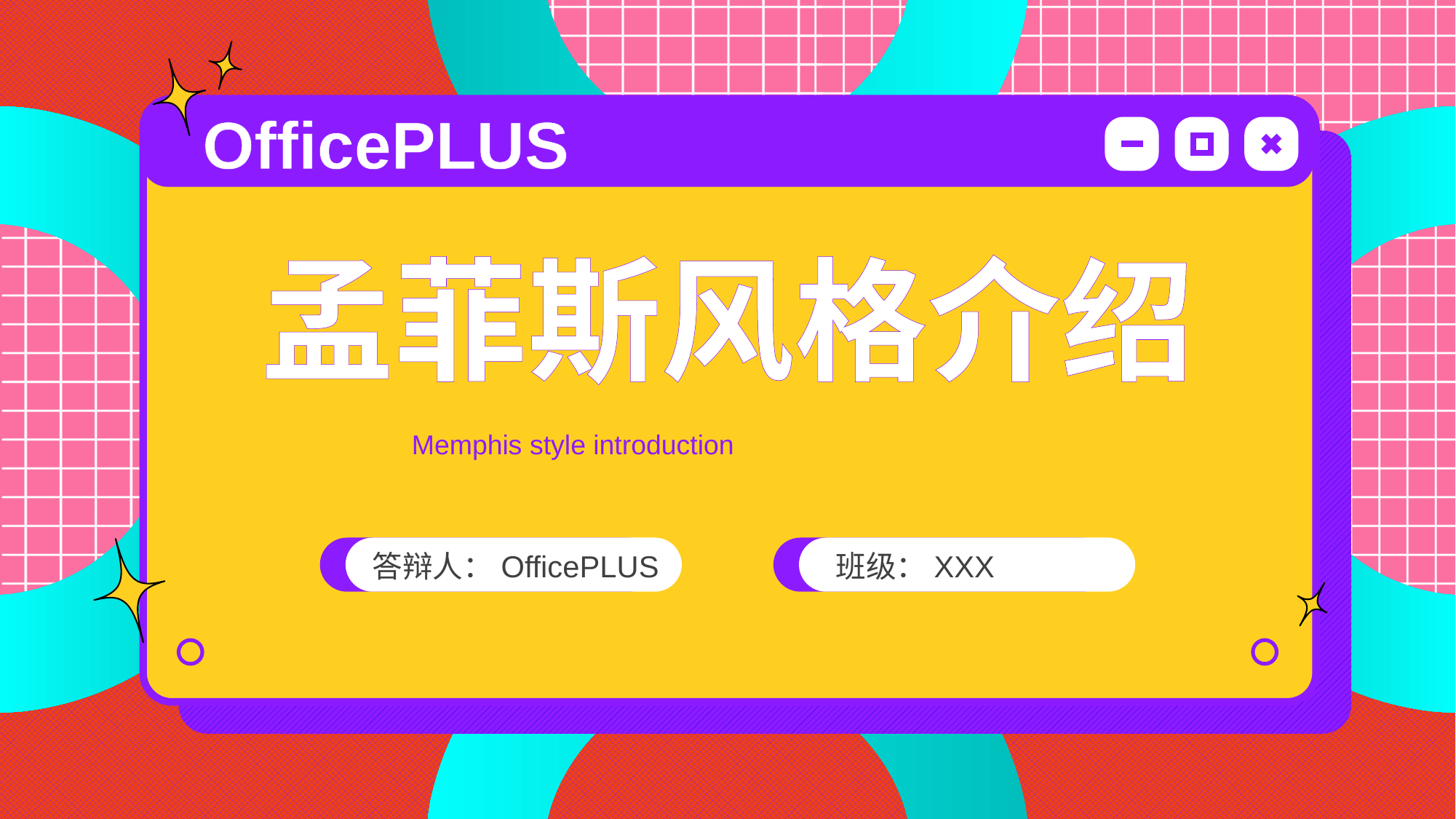

OfficePLUS
孟菲斯风格介绍
Memphis style introduction

答辩人：OfficePLUS
班级：XXX